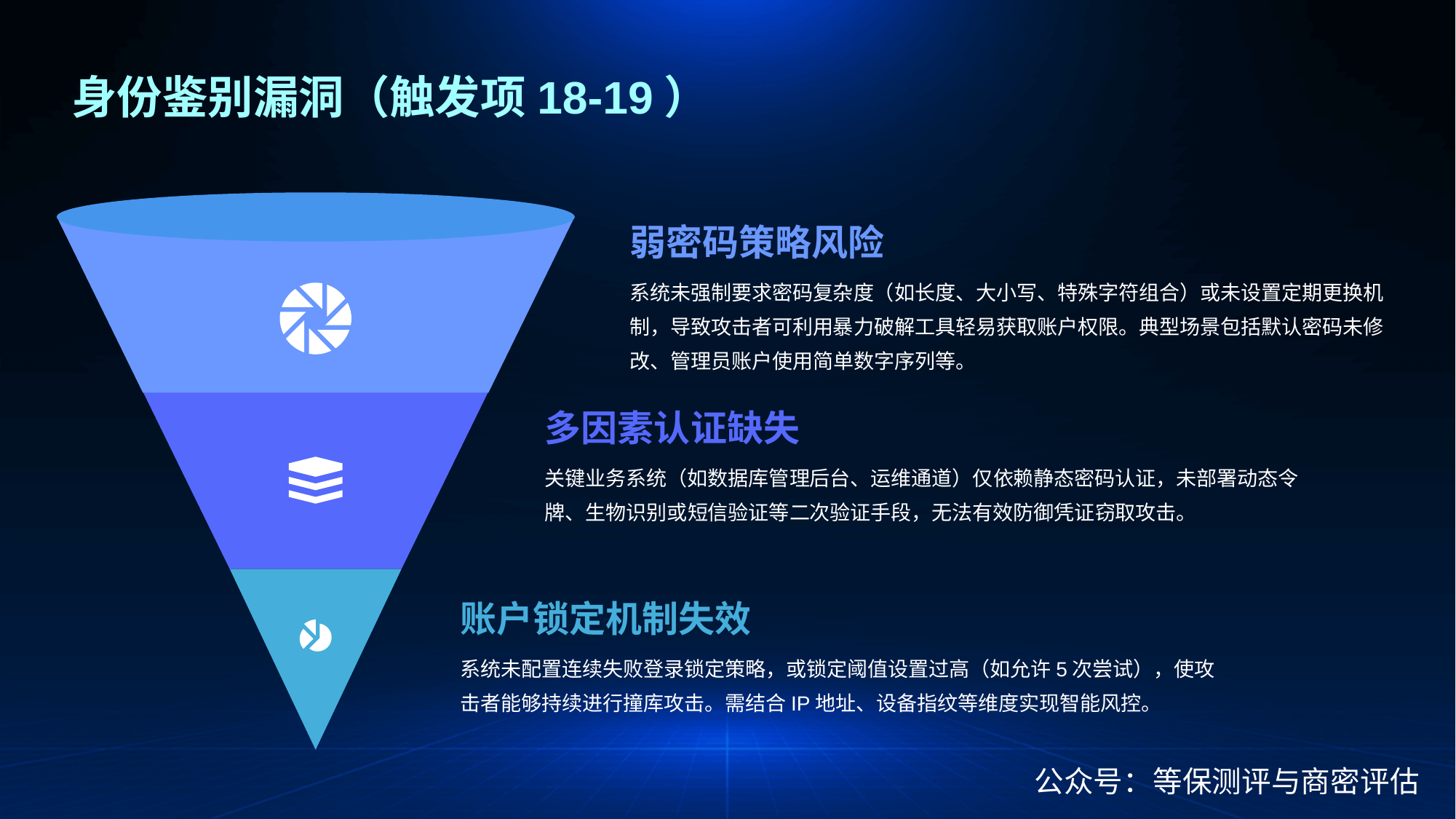

身份鉴别漏洞（触发项18-19）

弱密码策略风险

系统未强制要求密码复杂度（如长度、大小写、特殊字符组合）或未设置定期更换机制，导致攻击者可利用暴力破解工具轻易获取账户权限。典型场景包括默认密码未修改、管理员账户使用简单数字序列等。

多因素认证缺失

关键业务系统（如数据库管理后台、运维通道）仅依赖静态密码认证，未部署动态令牌、生物识别或短信验证等二次验证手段，无法有效防御凭证窃取攻击。

账户锁定机制失效

系统未配置连续失败登录锁定策略，或锁定阈值设置过高（如允许5次尝试），使攻击者能够持续进行撞库攻击。需结合IP地址、设备指纹等维度实现智能风控。
公众号：等保测评与商密评估